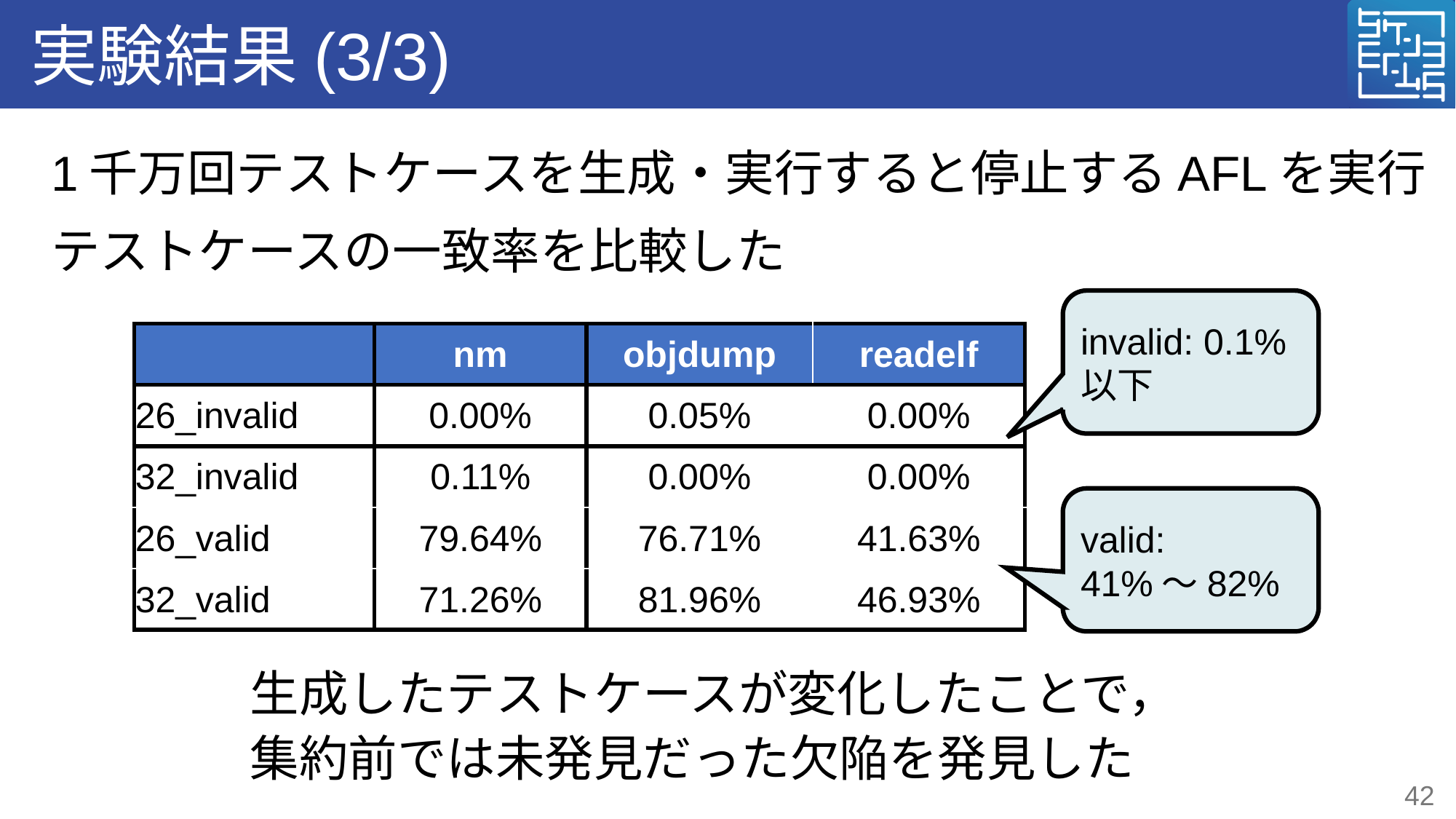

# 実験結果(3/3)
1千万回テストケースを生成・実行すると停止するAFLを実行
テストケースの一致率を比較した
invalid: 0.1%以下
|  | nm | objdump | readelf |
| --- | --- | --- | --- |
| 26\_invalid | 0.00% | 0.05% | 0.00% |
| 32\_invalid | 0.11% | 0.00% | 0.00% |
| 26\_valid | 79.64% | 76.71% | 41.63% |
| 32\_valid | 71.26% | 81.96% | 46.93% |
valid:
41%～82%
生成したテストケースが変化したことで，
集約前では未発見だった欠陥を発見した
42